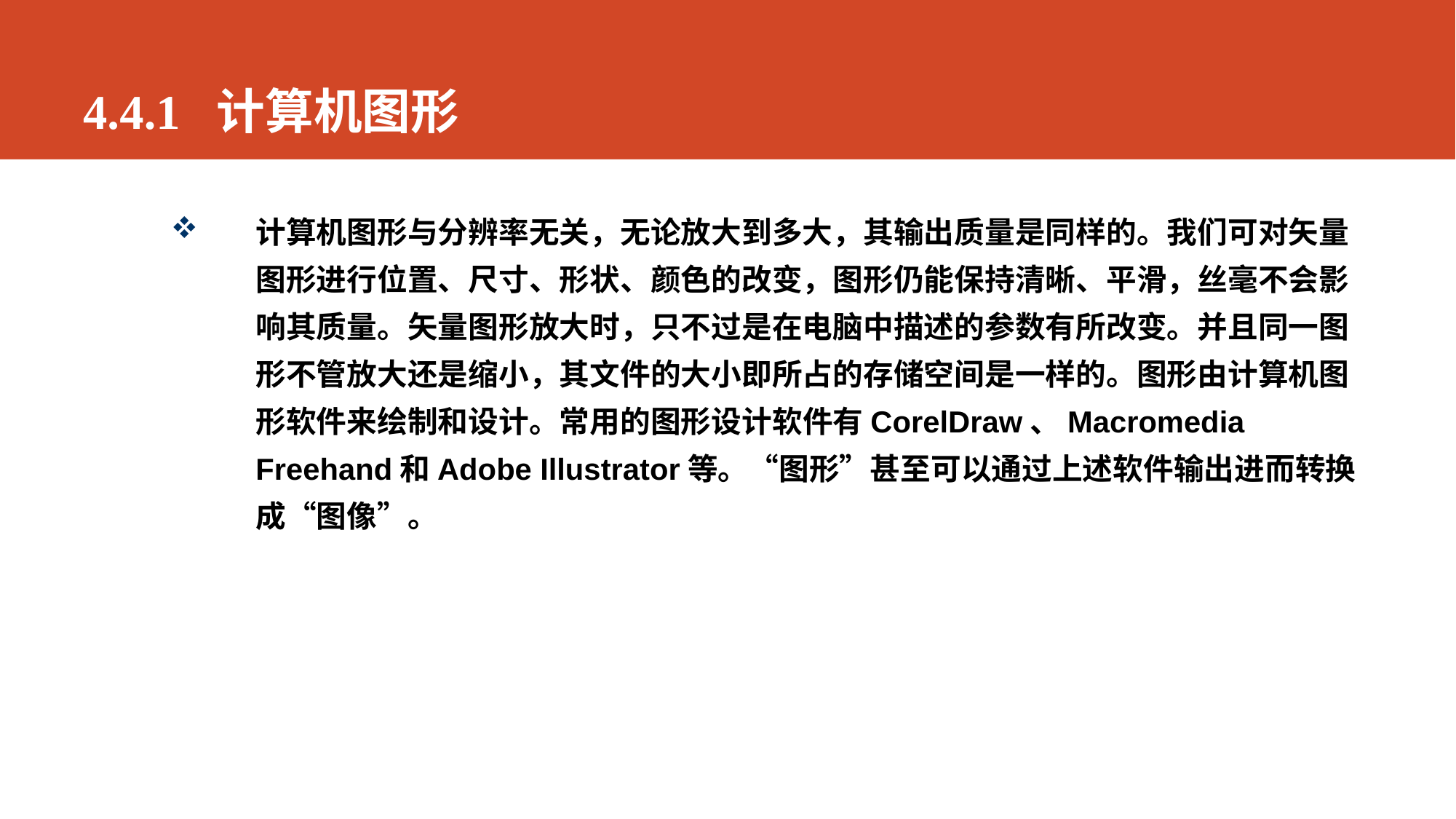

# 4.4.1  计算机图形
计算机图形与分辨率无关，无论放大到多大，其输出质量是同样的。我们可对矢量图形进行位置、尺寸、形状、颜色的改变，图形仍能保持清晰、平滑，丝毫不会影响其质量。矢量图形放大时，只不过是在电脑中描述的参数有所改变。并且同一图形不管放大还是缩小，其文件的大小即所占的存储空间是一样的。图形由计算机图形软件来绘制和设计。常用的图形设计软件有CorelDraw、Macromedia Freehand和Adobe Illustrator等。“图形”甚至可以通过上述软件输出进而转换成“图像”。